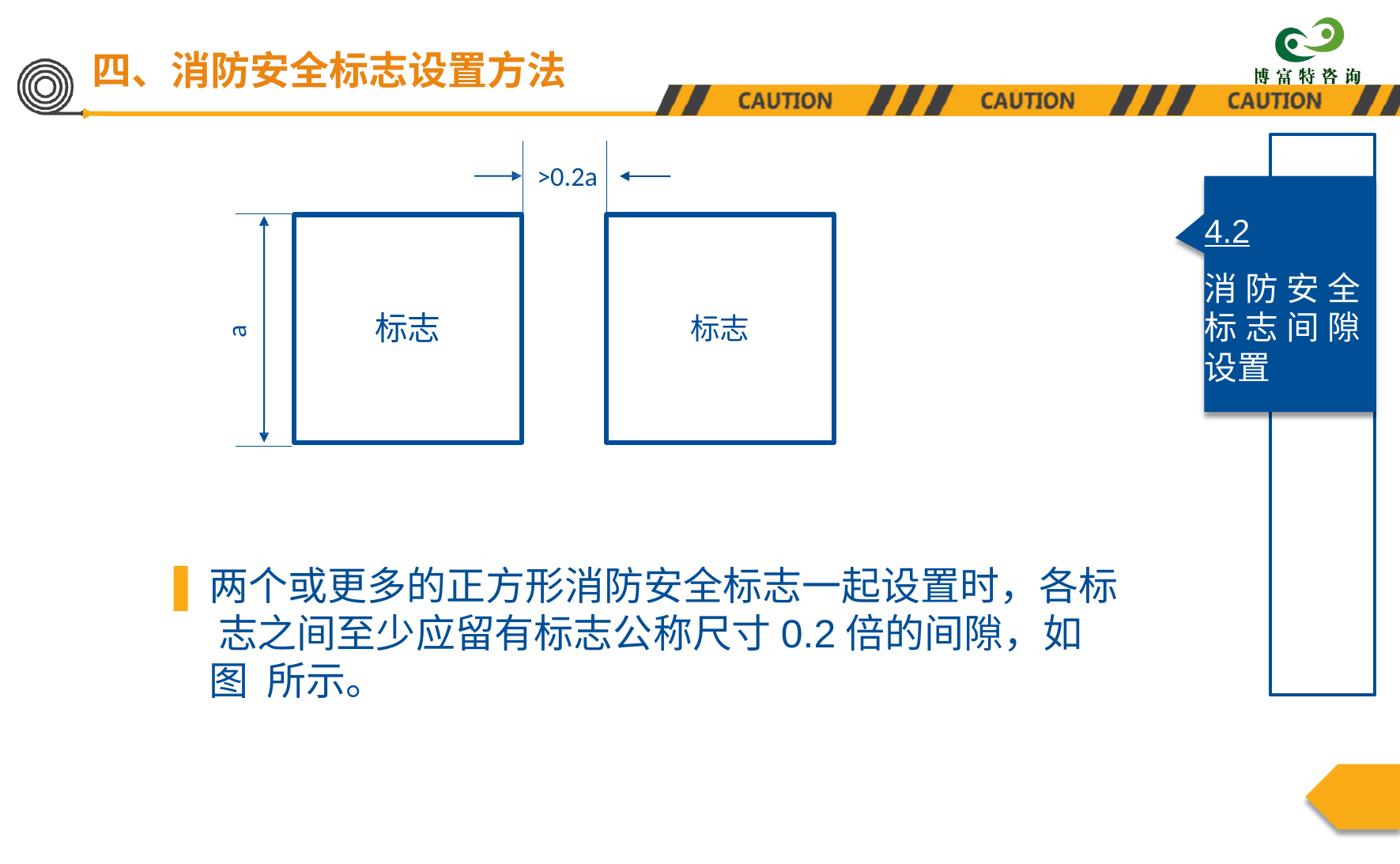

四、消防安全标志设置方法

>0.2a

4.2
消防安全  标志间隙  设置

标志
标志
a

两个或更多的正方形消防安全标志一起设置时，各标  志之间至少应留有标志公称尺寸0.2倍的间隙，如图  所示。

30